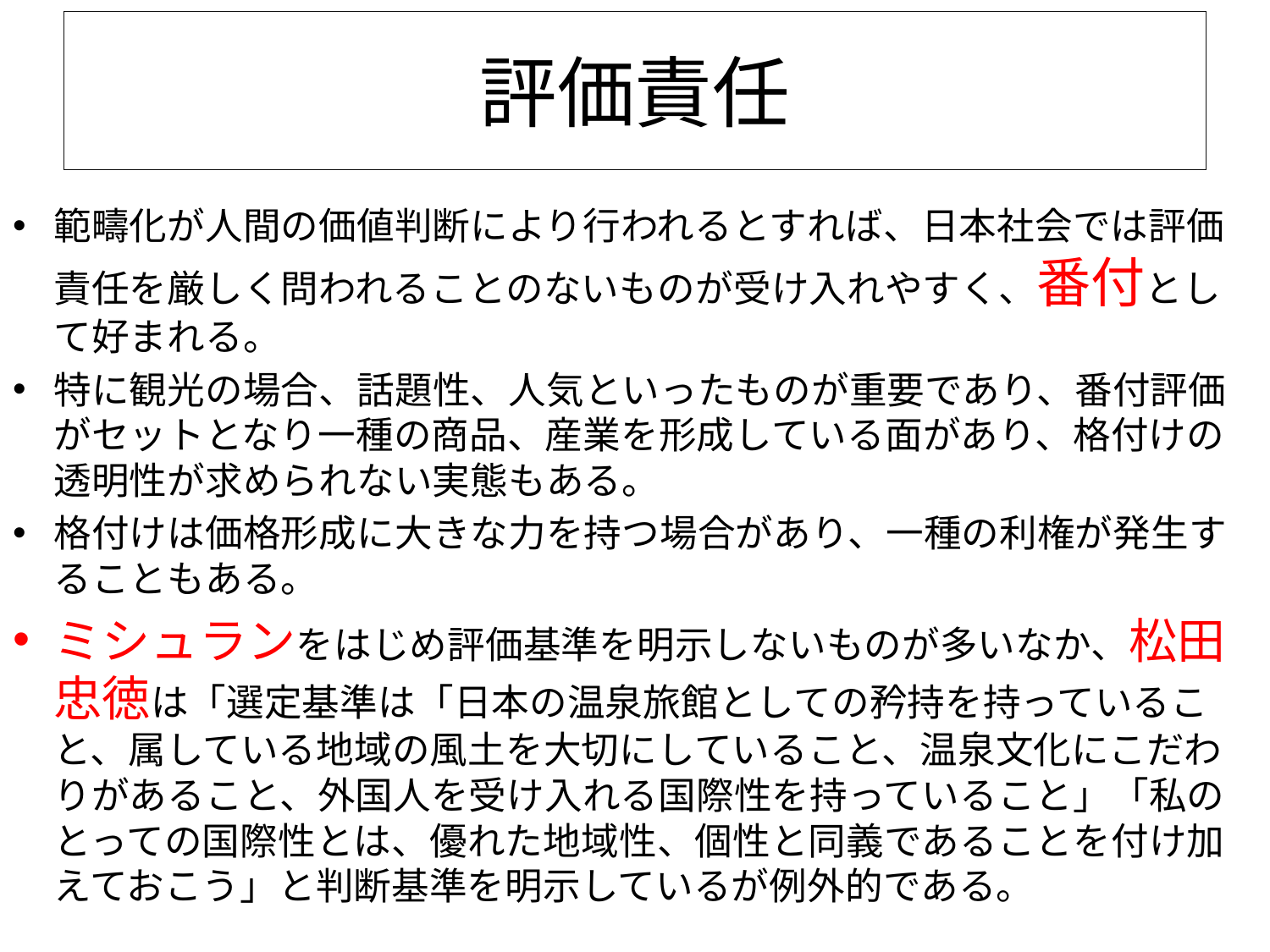

# 評価責任
範疇化が人間の価値判断により行われるとすれば、日本社会では評価責任を厳しく問われることのないものが受け入れやすく、番付として好まれる。
特に観光の場合、話題性、人気といったものが重要であり、番付評価がセットとなり一種の商品、産業を形成している面があり、格付けの透明性が求められない実態もある。
格付けは価格形成に大きな力を持つ場合があり、一種の利権が発生することもある。
ミシュランをはじめ評価基準を明示しないものが多いなか、松田忠徳は「選定基準は「日本の温泉旅館としての矜持を持っていること、属している地域の風土を大切にしていること、温泉文化にこだわりがあること、外国人を受け入れる国際性を持っていること」「私のとっての国際性とは、優れた地域性、個性と同義であることを付け加えておこう」と判断基準を明示しているが例外的である。